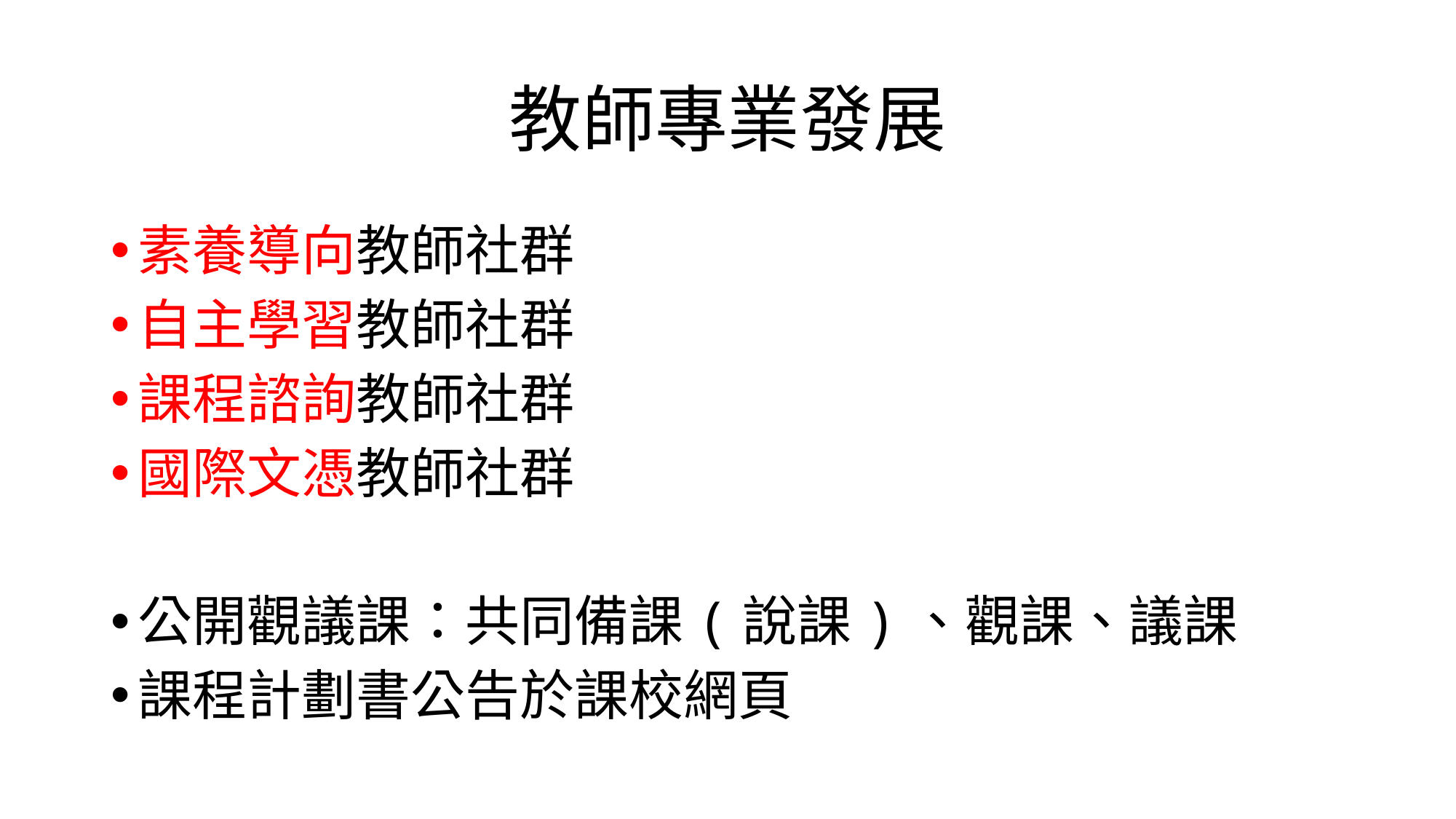

# 教師專業發展
素養導向教師社群
自主學習教師社群
課程諮詢教師社群
國際文憑教師社群

公開觀議課：共同備課(說課)、觀課、議課
課程計劃書公告於課校網頁